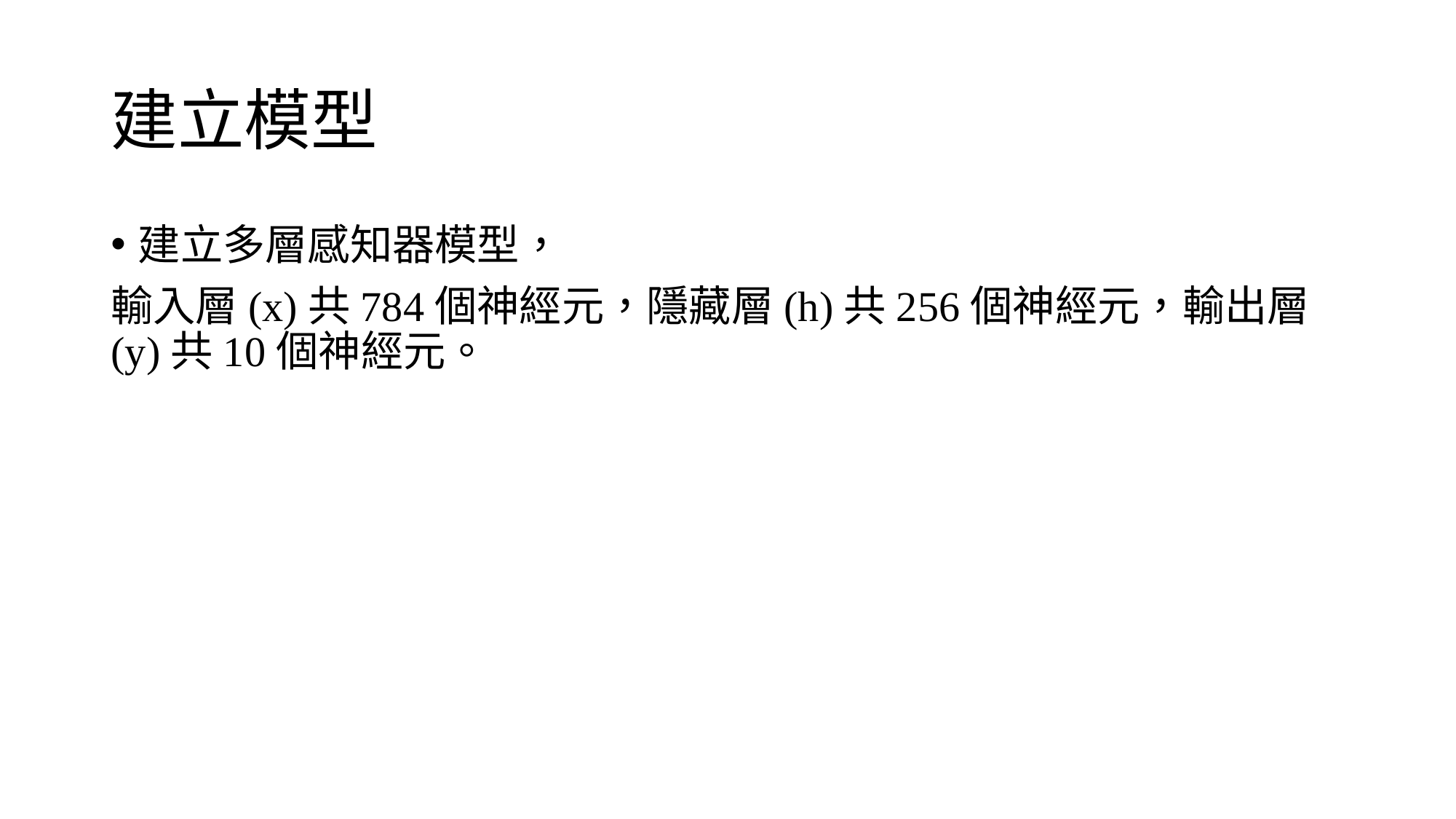

# 建立模型
建立多層感知器模型，
輸入層(x)共784個神經元，隱藏層(h)共256個神經元，輸出層(y)共10個神經元。